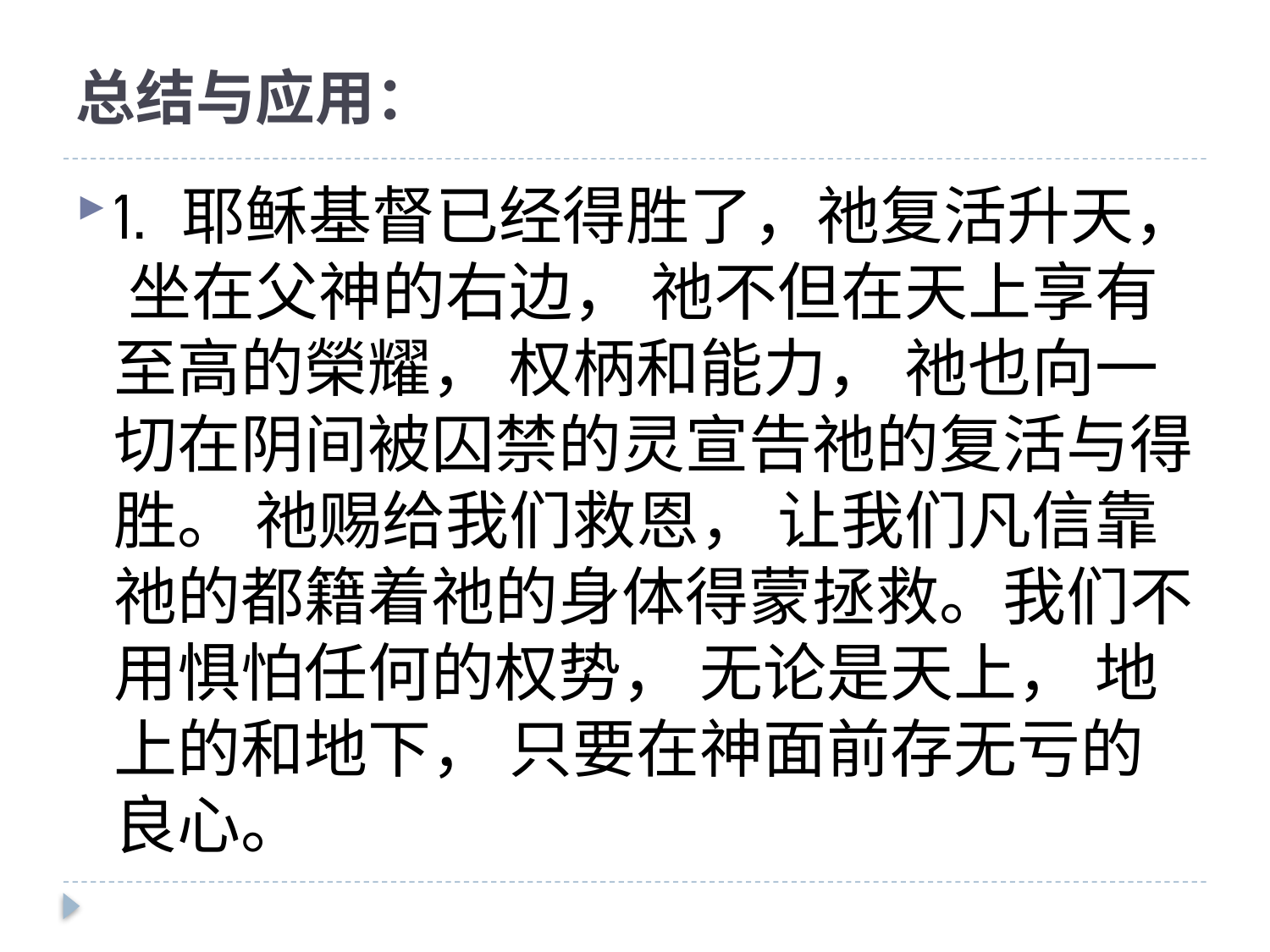

# 总结与应用：
1. 耶稣基督已经得胜了，祂复活升天， 坐在父神的右边， 祂不但在天上享有至高的榮耀， 权柄和能力， 祂也向一切在阴间被囚禁的灵宣告祂的复活与得胜。 祂赐给我们救恩， 让我们凡信靠祂的都籍着祂的身体得蒙拯救。我们不用惧怕任何的权势， 无论是天上， 地上的和地下， 只要在神面前存无亏的良心。